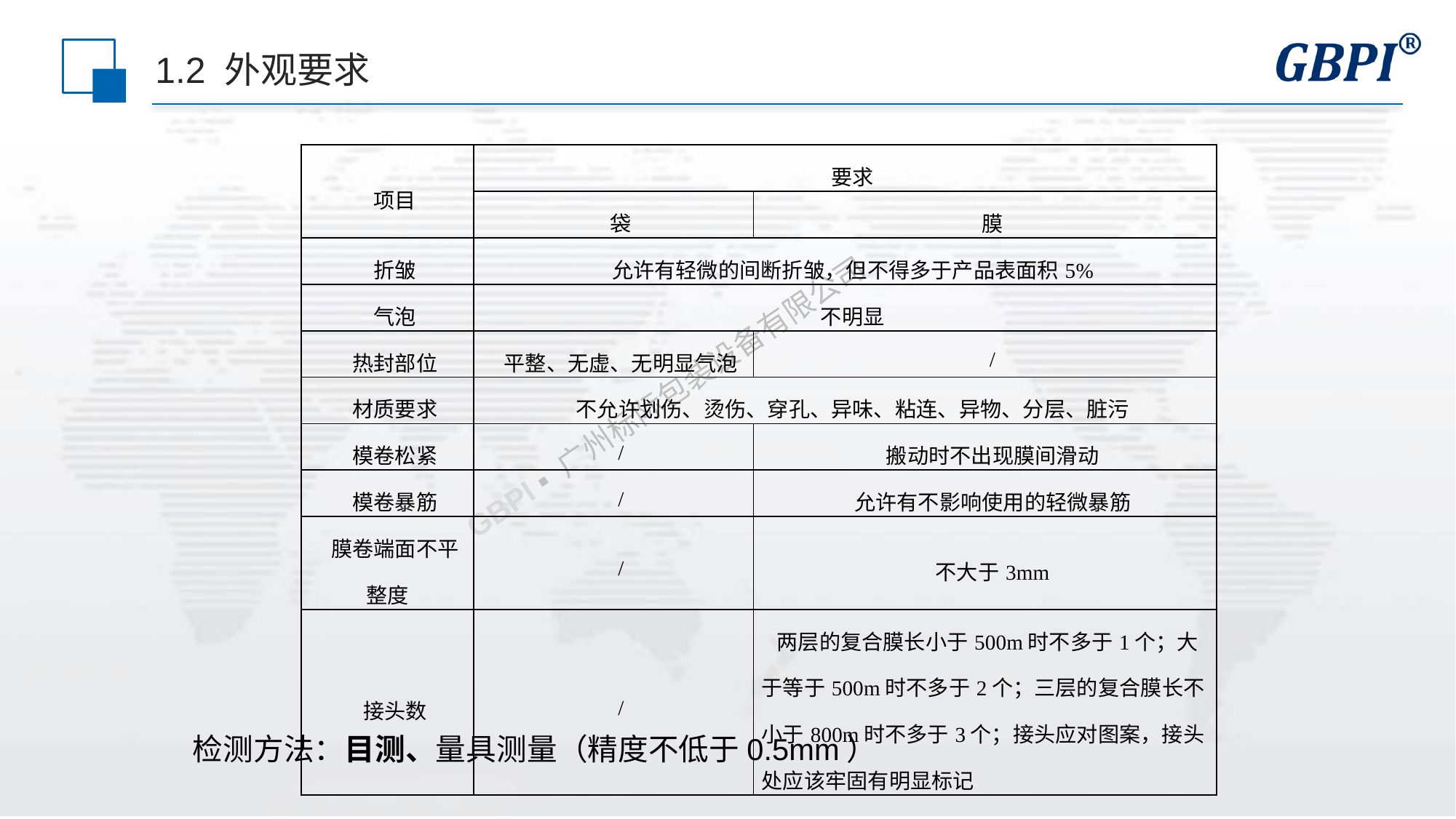

# 1.2 外观要求
| 项目 | 要求 |  |
| --- | --- | --- |
|  | 袋 | 膜 |
| 折皱 | 允许有轻微的间断折皱，但不得多于产品表面积5% |  |
| 气泡 | 不明显 |  |
| 热封部位 | 平整、无虚、无明显气泡 | / |
| 材质要求 | 不允许划伤、烫伤、穿孔、异味、粘连、异物、分层、脏污 |  |
| 模卷松紧 | / | 搬动时不出现膜间滑动 |
| 模卷暴筋 | / | 允许有不影响使用的轻微暴筋 |
| 膜卷端面不平整度 | / | 不大于3mm |
| 接头数 | / | 两层的复合膜长小于500m时不多于1个；大于等于500m时不多于2个；三层的复合膜长不小于800m时不多于3个；接头应对图案，接头处应该牢固有明显标记 |
检测方法：目测、量具测量（精度不低于0.5mm）